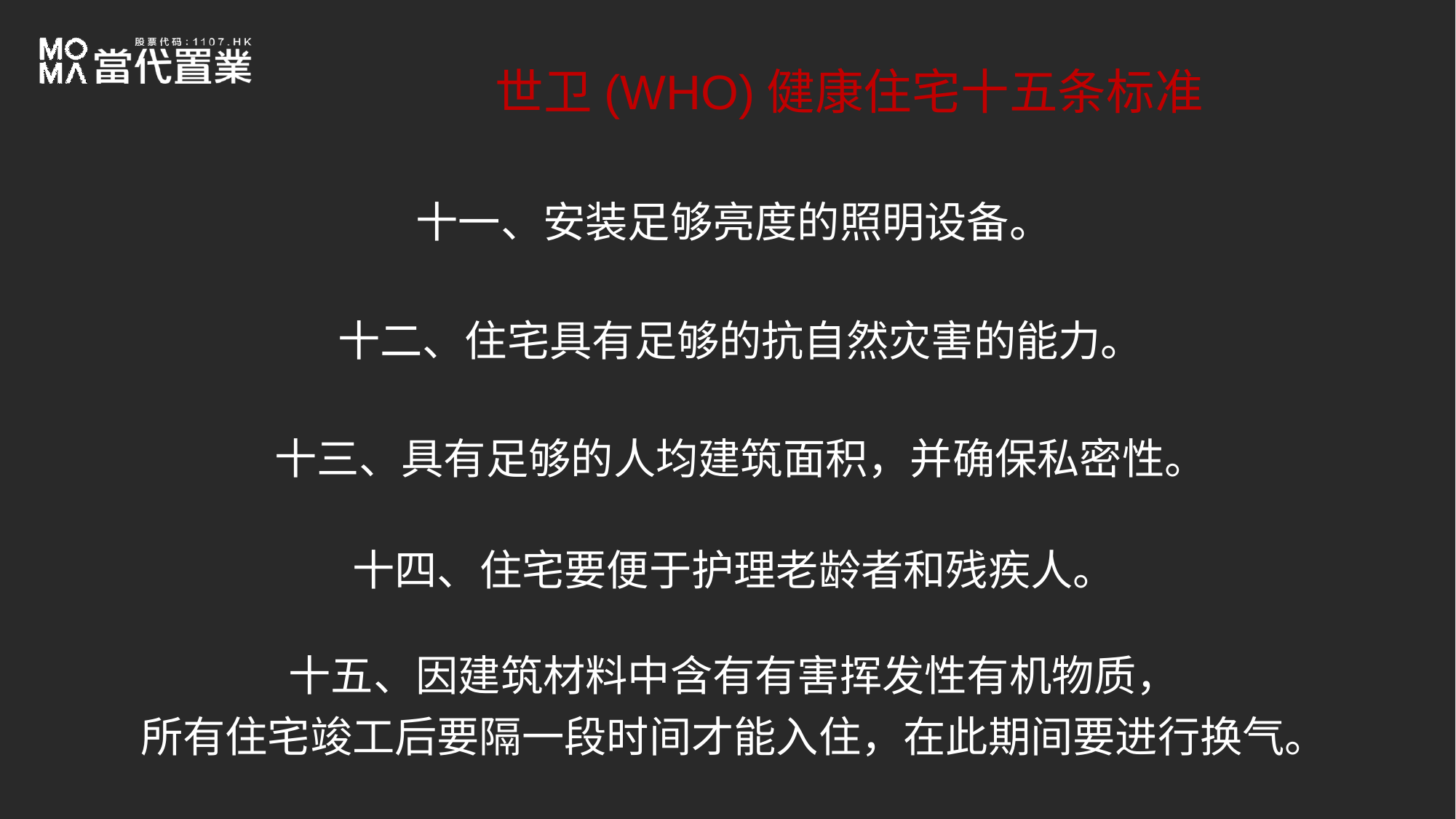

世卫(WHO)健康住宅十五条标准
十一、安装足够亮度的照明设备。
十二、住宅具有足够的抗自然灾害的能力。
十三、具有足够的人均建筑面积，并确保私密性。
十四、住宅要便于护理老龄者和残疾人。
十五、因建筑材料中含有有害挥发性有机物质，
所有住宅竣工后要隔一段时间才能入住，在此期间要进行换气。